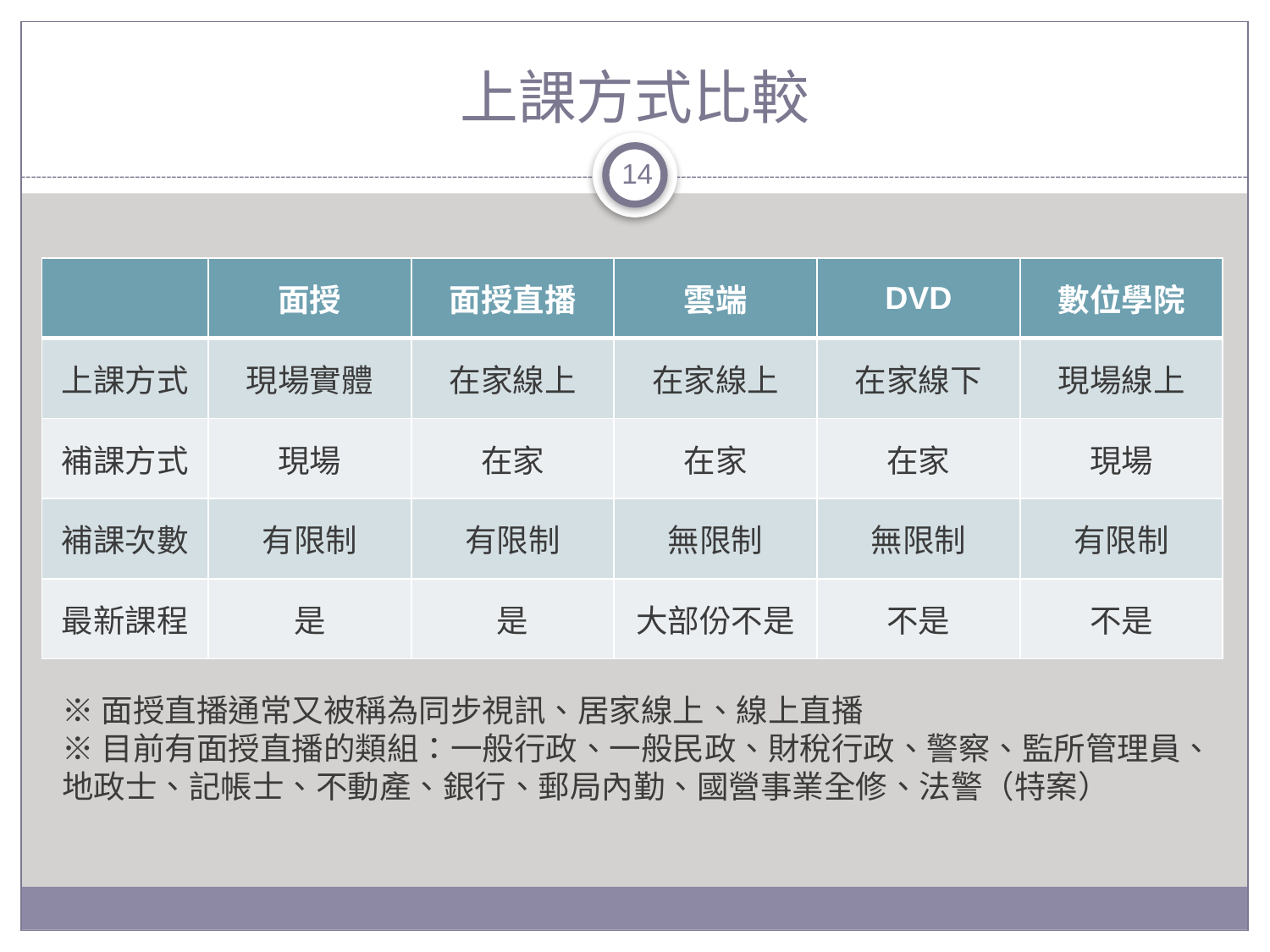

# 上課方式比較
14
|  | 面授 | 面授直播 | 雲端 | DVD | 數位學院 |
| --- | --- | --- | --- | --- | --- |
| 上課方式 | 現場實體 | 在家線上 | 在家線上 | 在家線下 | 現場線上 |
| 補課方式 | 現場 | 在家 | 在家 | 在家 | 現場 |
| 補課次數 | 有限制 | 有限制 | 無限制 | 無限制 | 有限制 |
| 最新課程 | 是 | 是 | 大部份不是 | 不是 | 不是 |
※面授直播通常又被稱為同步視訊、居家線上、線上直播
※目前有面授直播的類組：一般行政、一般民政、財稅行政、警察、監所管理員、地政士、記帳士、不動產、銀行、郵局內勤、國營事業全修、法警（特案）